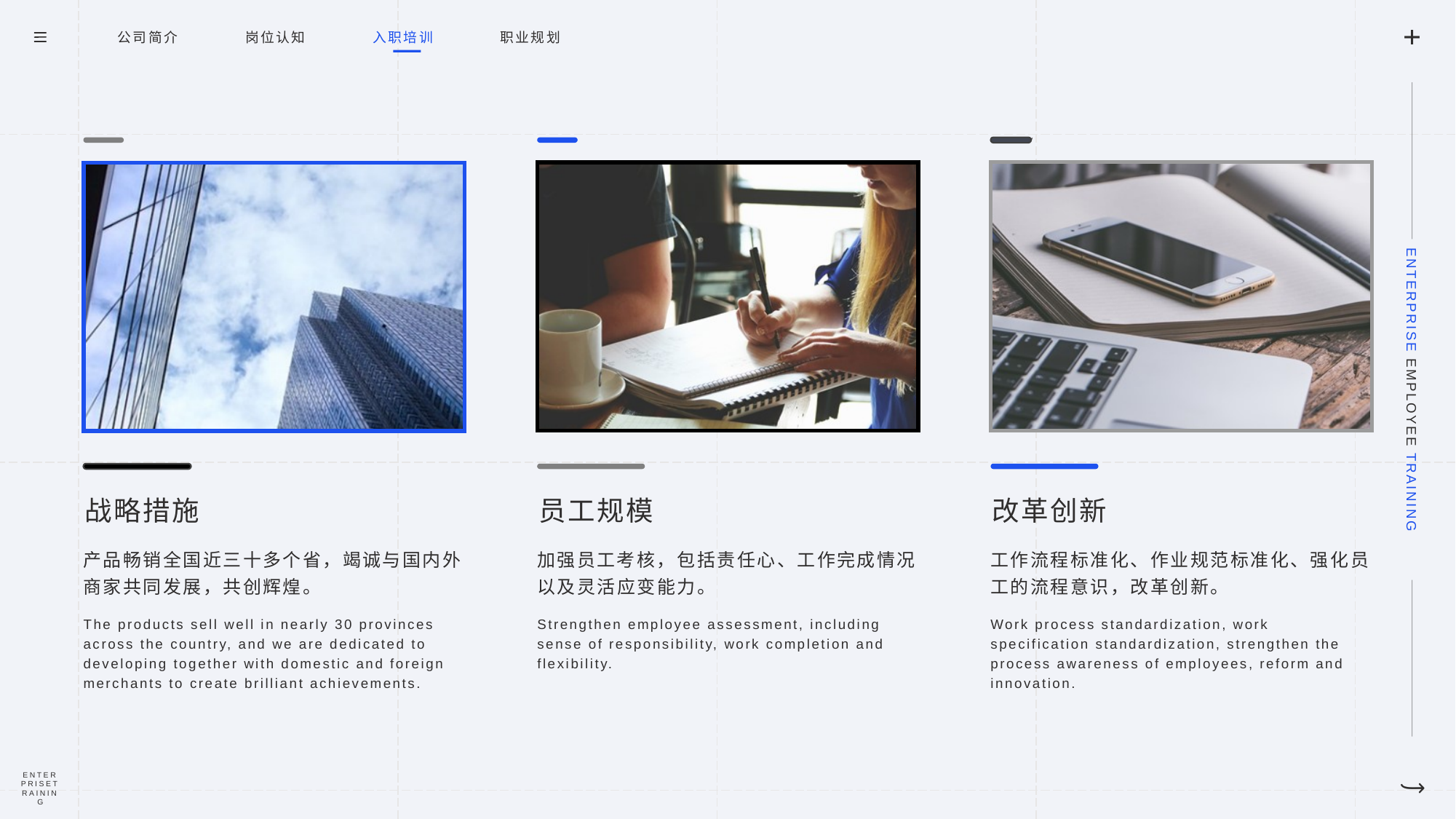

公司简介
岗位认知
入职培训
职业规划

战略措施
员工规模
改革创新
产品畅销全国近三十多个省，竭诚与国内外商家共同发展，共创辉煌。
加强员工考核，包括责任心、工作完成情况以及灵活应变能力。
工作流程标准化、作业规范标准化、强化员工的流程意识，改革创新。
The products sell well in nearly 30 provinces across the country, and we are dedicated to developing together with domestic and foreign merchants to create brilliant achievements.
Strengthen employee assessment, including sense of responsibility, work completion and flexibility.
Work process standardization, work specification standardization, strengthen the process awareness of employees, reform and innovation.